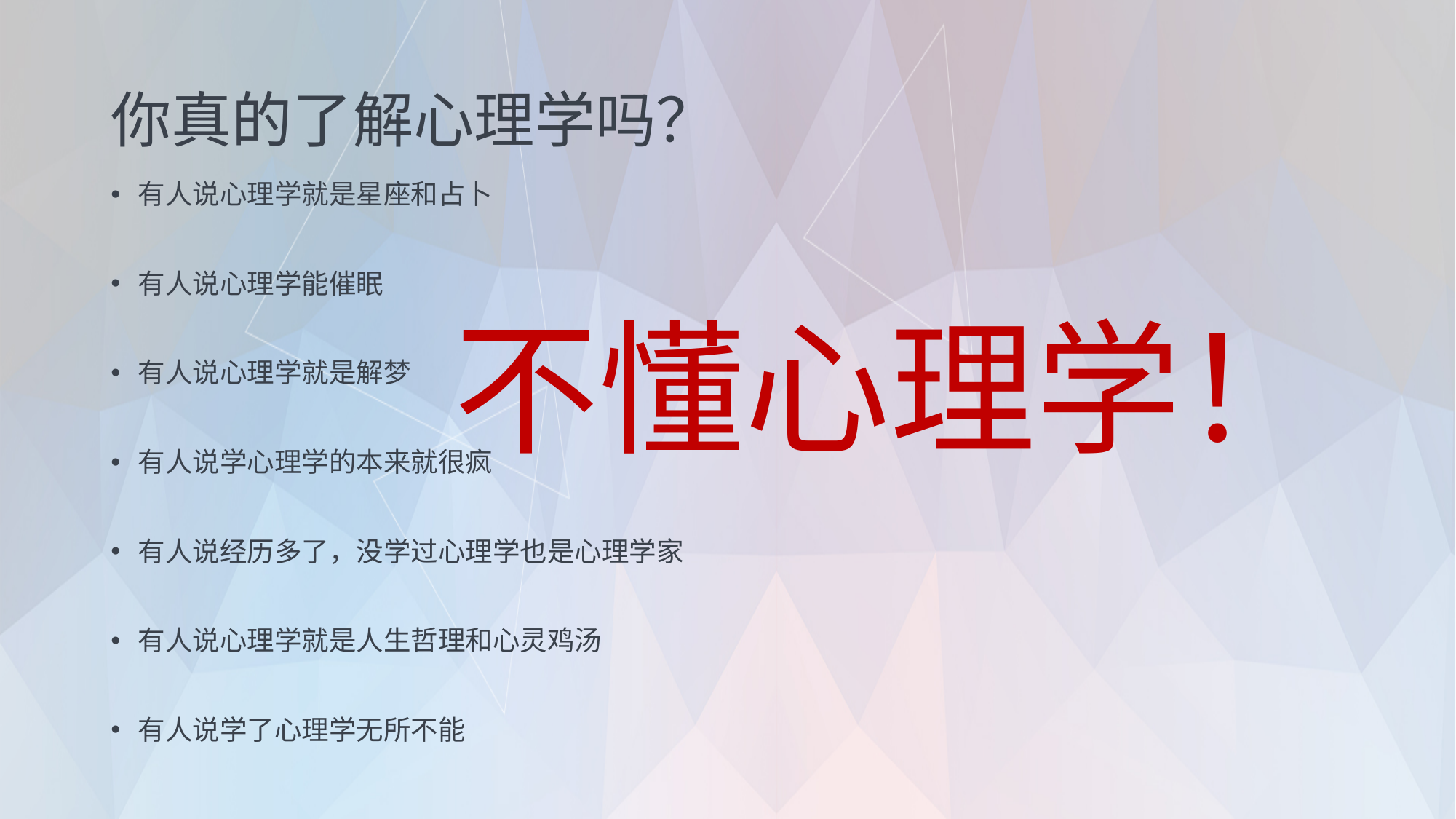

# 你真的了解心理学吗？
有人说心理学就是星座和占卜

有人说心理学能催眠

有人说心理学就是解梦

有人说学心理学的本来就很疯

有人说经历多了，没学过心理学也是心理学家

有人说心理学就是人生哲理和心灵鸡汤

有人说学了心理学无所不能
不懂心理学！